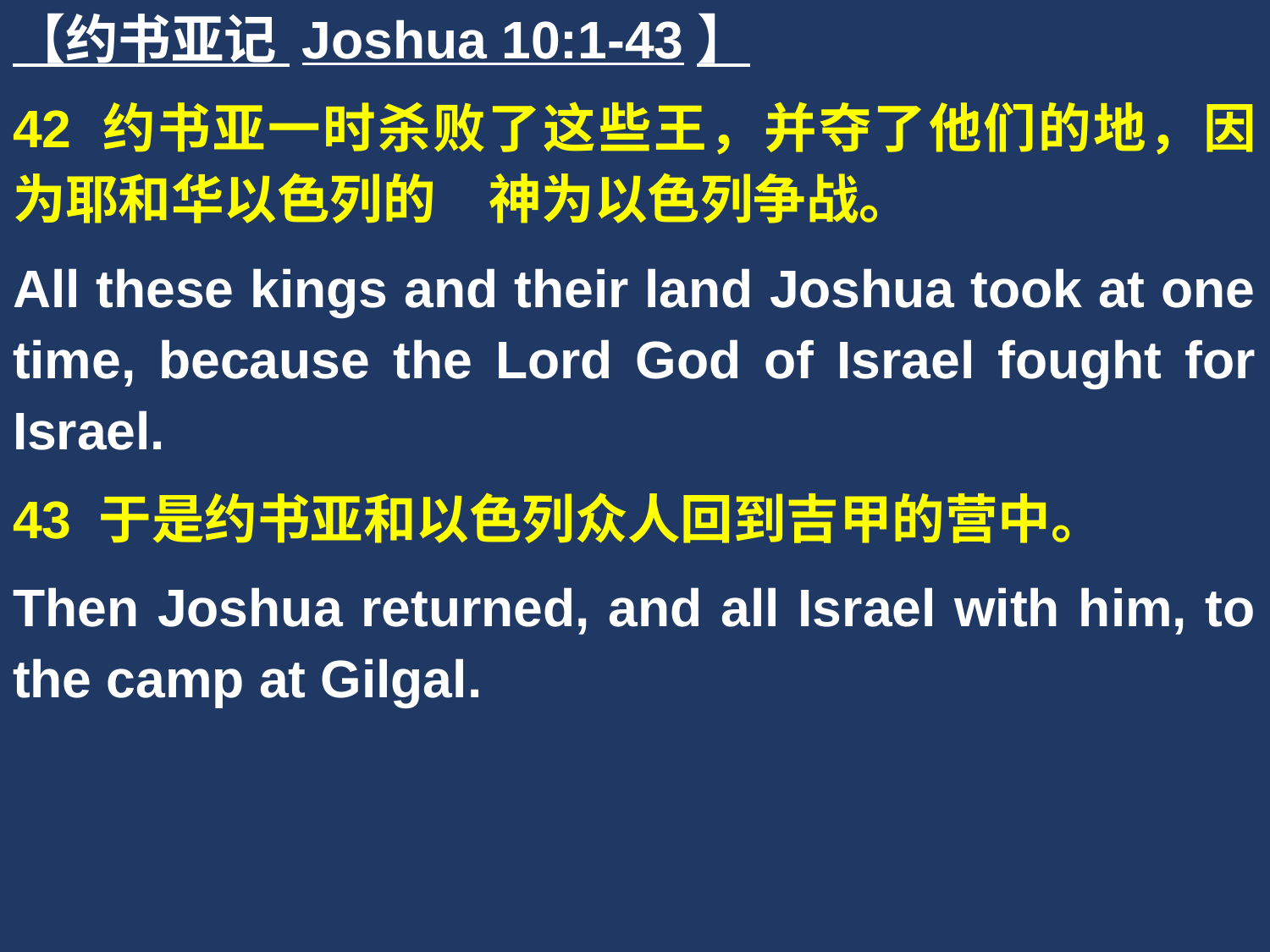

【约书亚记 Joshua 10:1-43】
42 约书亚一时杀败了这些王，并夺了他们的地，因为耶和华以色列的　神为以色列争战。
All these kings and their land Joshua took at one time, because the Lord God of Israel fought for Israel.
43 于是约书亚和以色列众人回到吉甲的营中。
Then Joshua returned, and all Israel with him, to the camp at Gilgal.